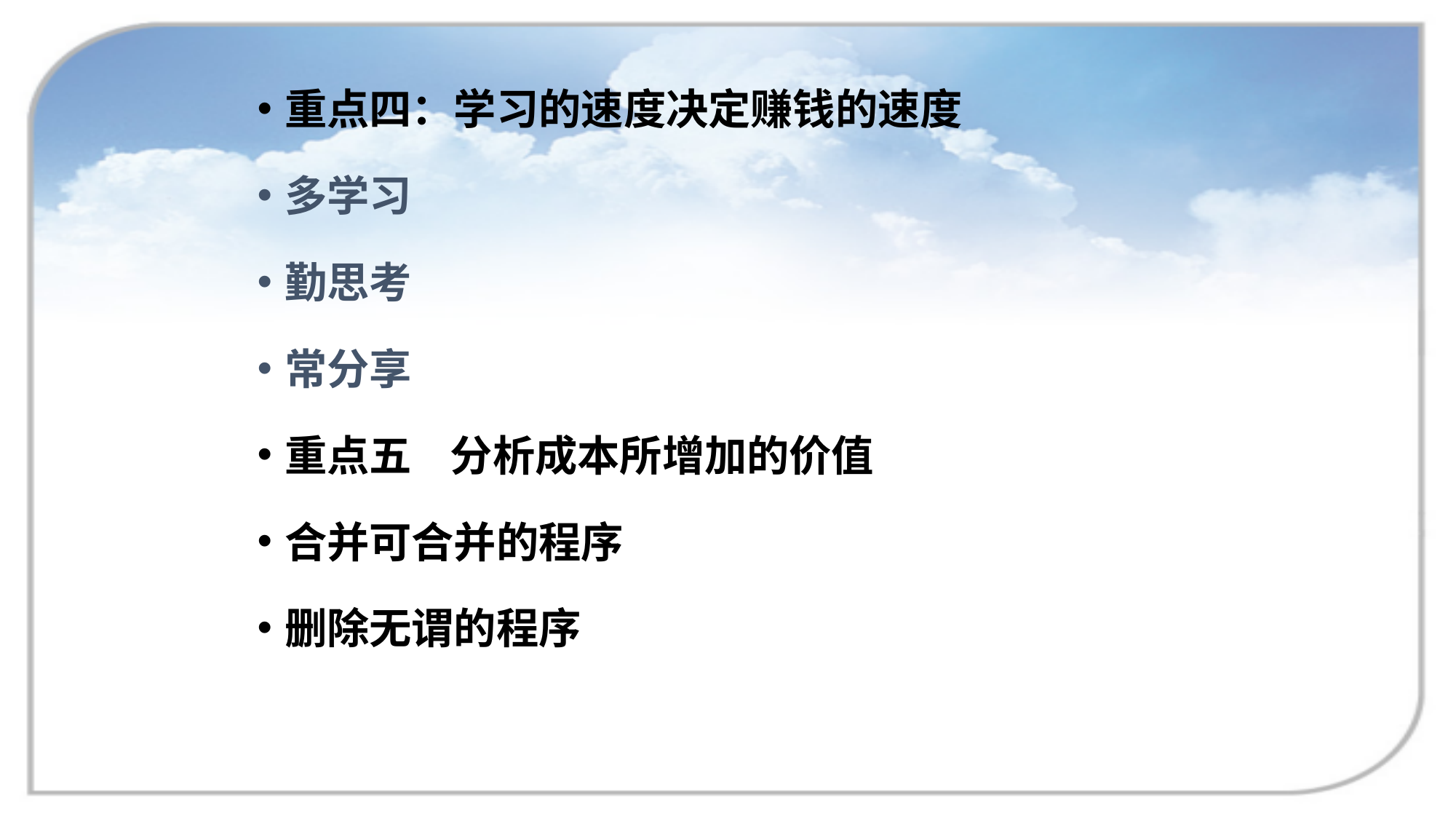

重点四：学习的速度决定赚钱的速度
多学习
勤思考
常分享
重点五    分析成本所增加的价值
合并可合并的程序
删除无谓的程序